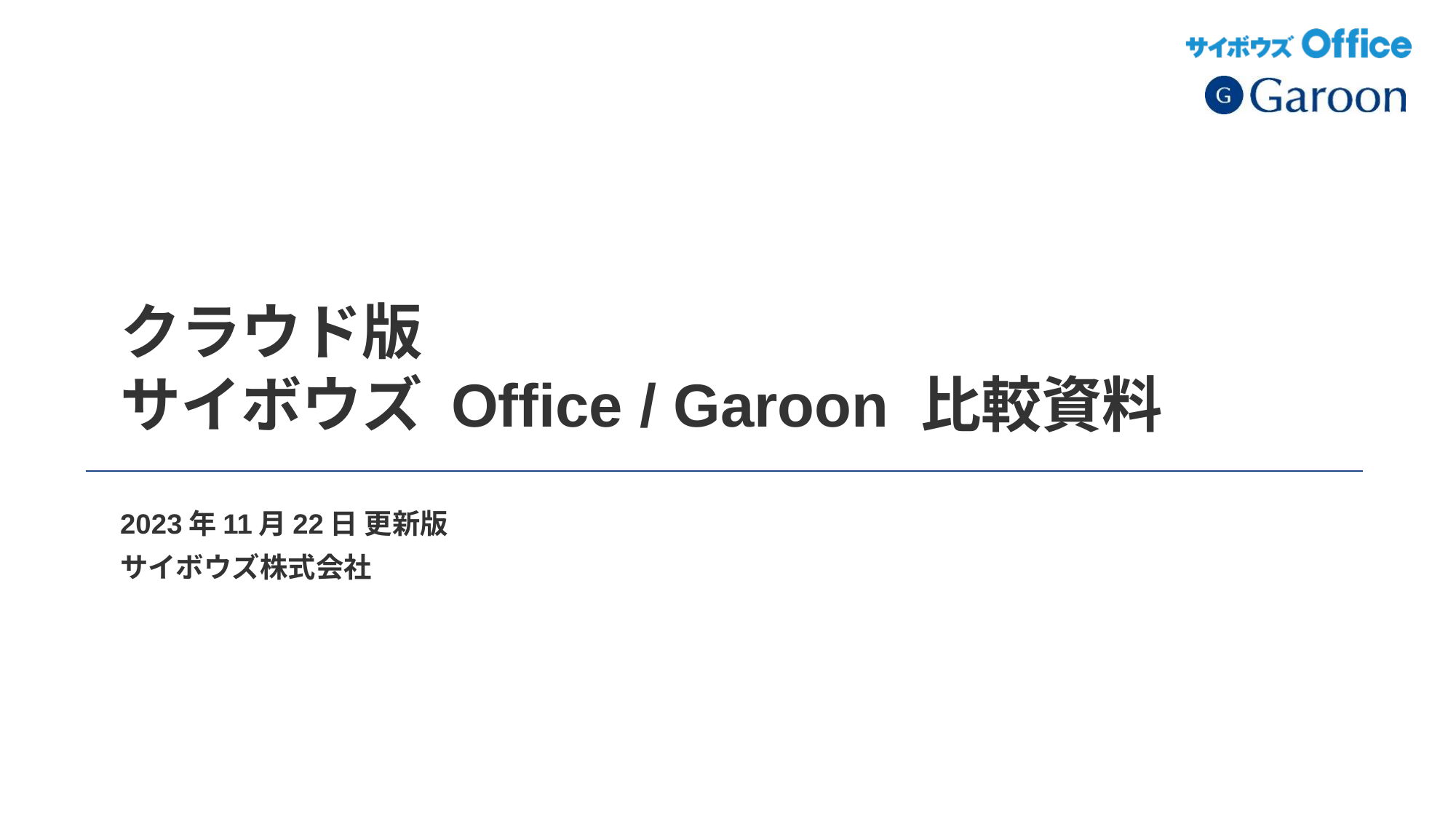

# クラウド版 サイボウズ Office / Garoon 比較資料
2023年11月22日 更新版
サイボウズ株式会社